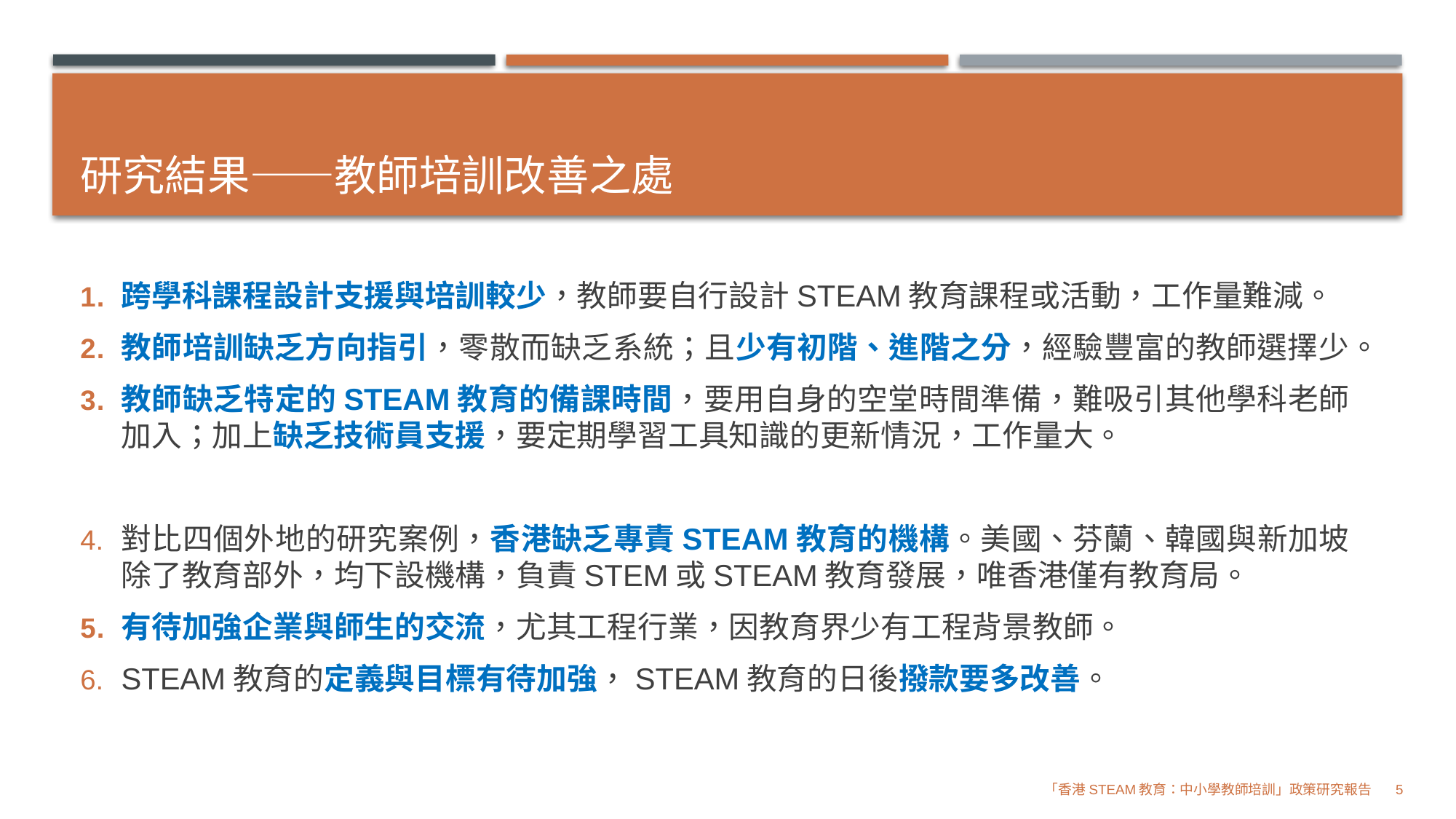

# 研究結果——教師培訓改善之處
跨學科課程設計支援與培訓較少，教師要自行設計STEAM教育課程或活動，工作量難減。
教師培訓缺乏方向指引，零散而缺乏系統；且少有初階、進階之分，經驗豐富的教師選擇少。
教師缺乏特定的STEAM教育的備課時間，要用自身的空堂時間準備，難吸引其他學科老師加入；加上缺乏技術員支援，要定期學習工具知識的更新情況，工作量大。

對比四個外地的研究案例，香港缺乏專責STEAM教育的機構。美國、芬蘭、韓國與新加坡除了教育部外，均下設機構，負責STEM或STEAM教育發展，唯香港僅有教育局。
有待加強企業與師生的交流，尤其工程行業，因教育界少有工程背景教師。
STEAM教育的定義與目標有待加強，STEAM教育的日後撥款要多改善。
5
「香港STEAM教育：中小學教師培訓」政策研究報告